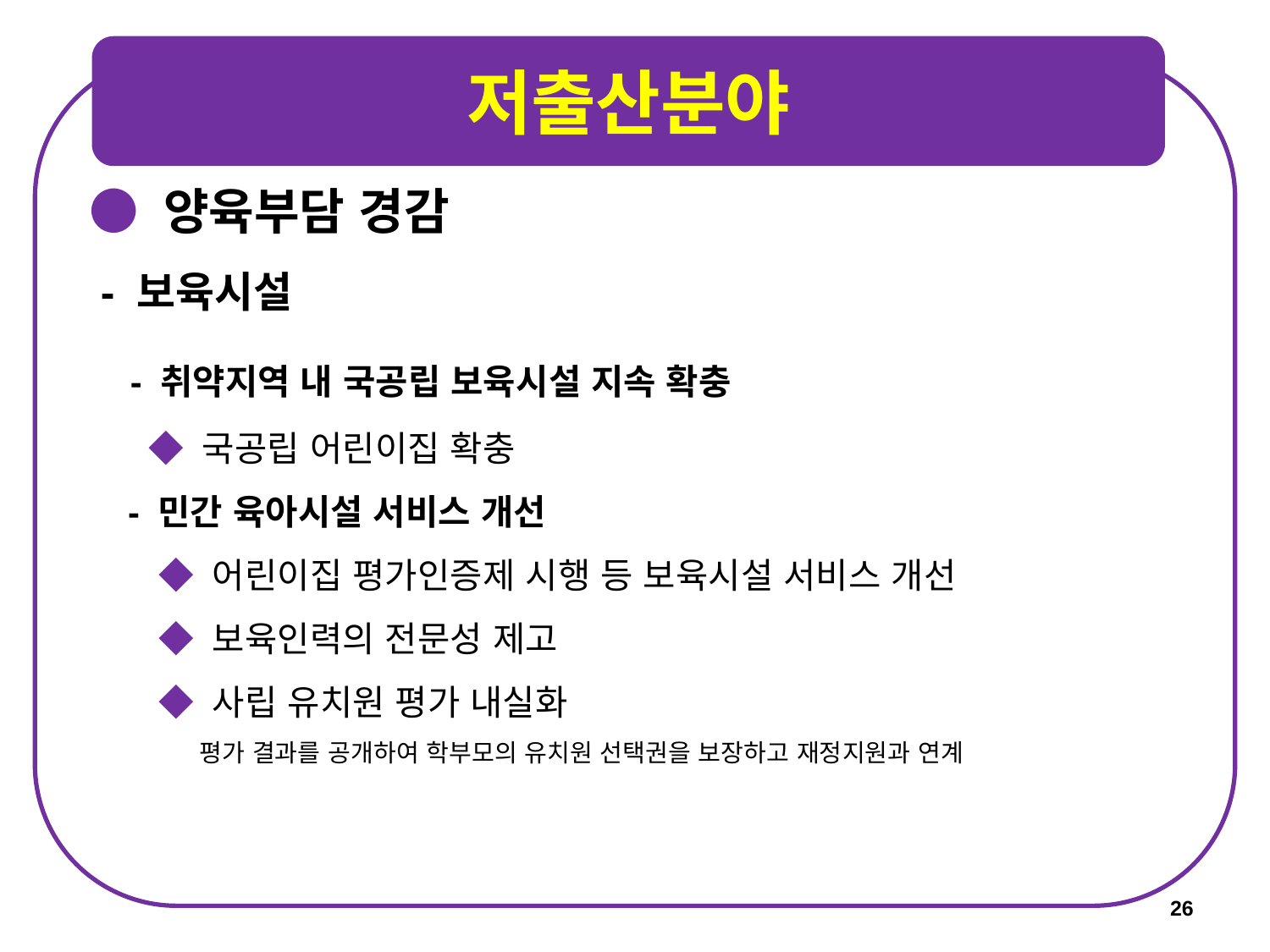

저출산분야
● 양육부담 경감
 - 보육시설
   - 취약지역 내 국공립 보육시설 지속 확충
      ◆ 국공립 어린이집 확충
    - 민간 육아시설 서비스 개선
       ◆ 어린이집 평가인증제 시행 등 보육시설 서비스 개선
       ◆ 보육인력의 전문성 제고
       ◆ 사립 유치원 평가 내실화
               평가 결과를 공개하여 학부모의 유치원 선택권을 보장하고 재정지원과 연계

26